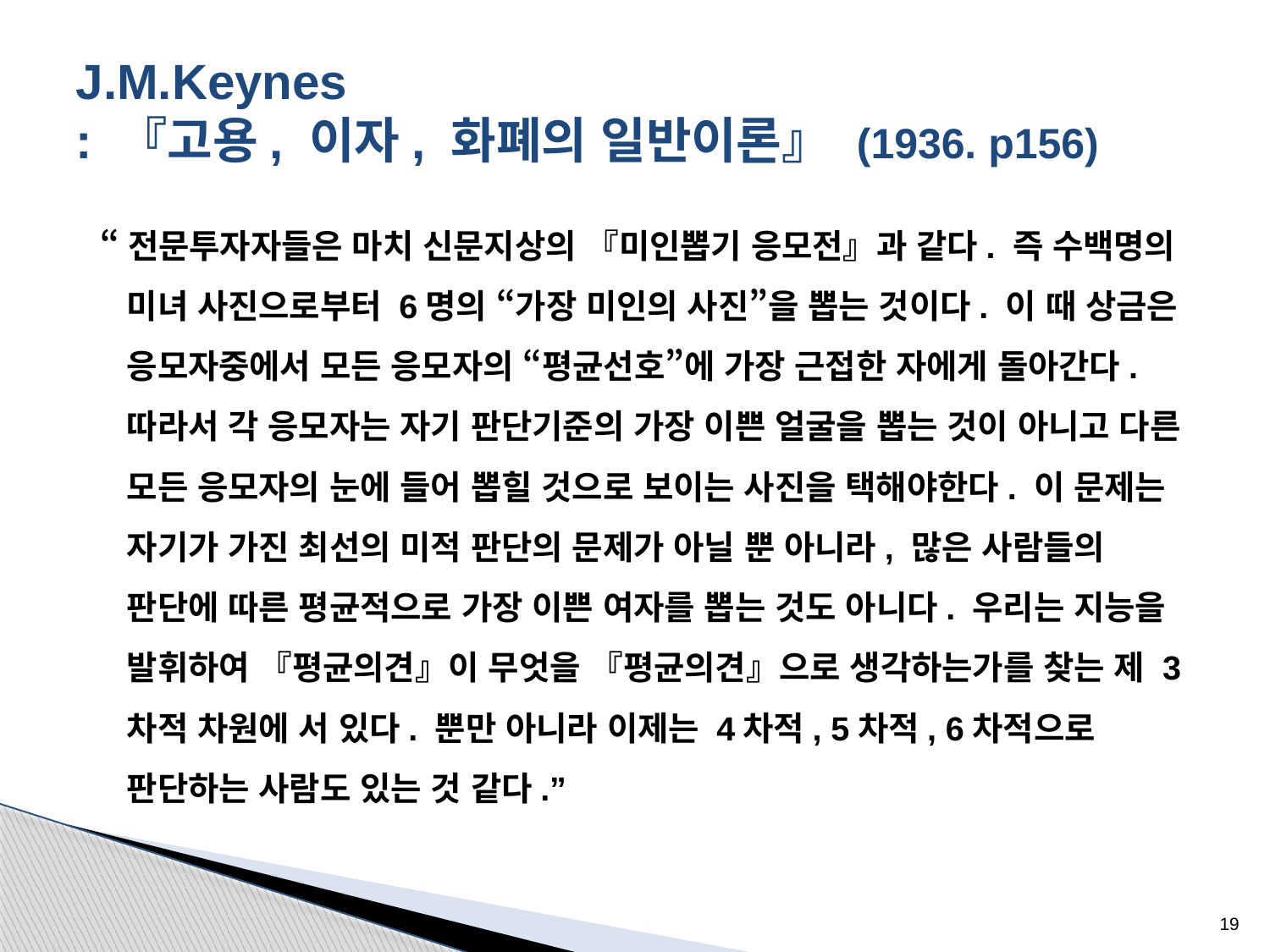

# J.M.Keynes : 『고용, 이자, 화폐의 일반이론』 (1936. p156)
 “전문투자자들은 마치 신문지상의 『미인뽑기 응모전』과 같다. 즉 수백명의 미녀 사진으로부터 6명의 “가장 미인의 사진”을 뽑는 것이다. 이 때 상금은 응모자중에서 모든 응모자의 “평균선호”에 가장 근접한 자에게 돌아간다. 따라서 각 응모자는 자기 판단기준의 가장 이쁜 얼굴을 뽑는 것이 아니고 다른 모든 응모자의 눈에 들어 뽑힐 것으로 보이는 사진을 택해야한다. 이 문제는 자기가 가진 최선의 미적 판단의 문제가 아닐 뿐 아니라, 많은 사람들의 판단에 따른 평균적으로 가장 이쁜 여자를 뽑는 것도 아니다. 우리는 지능을 발휘하여 『평균의견』이 무엇을 『평균의견』으로 생각하는가를 찾는 제 3차적 차원에 서 있다. 뿐만 아니라 이제는 4차적, 5차적, 6차적으로 판단하는 사람도 있는 것 같다.”
19